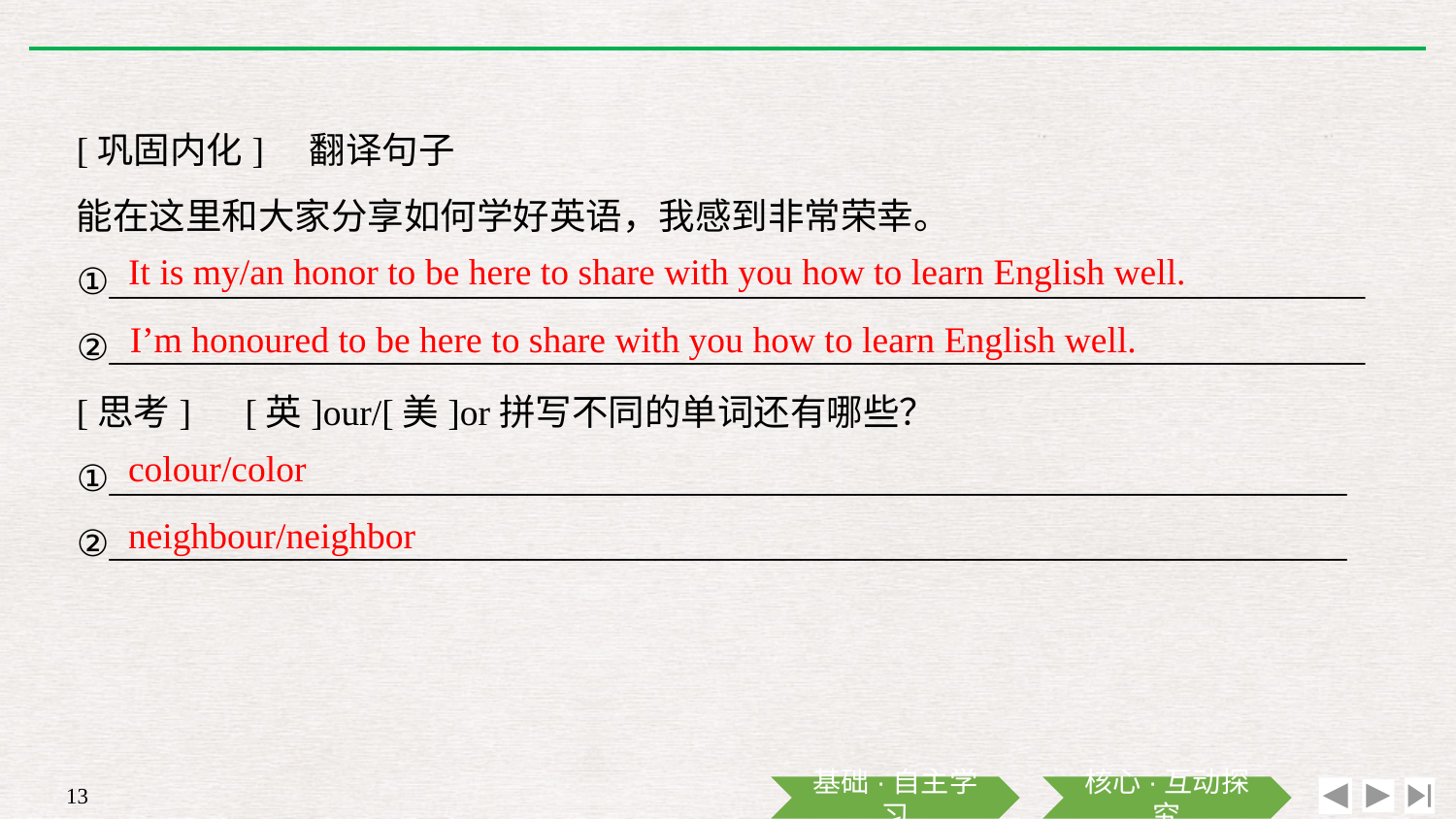

[巩固内化]　翻译句子
能在这里和大家分享如何学好英语，我感到非常荣幸。
①_____________________________________________________________________
②_____________________________________________________________________
[思考]　[英]our/[美]or拼写不同的单词还有哪些？
①____________________________________________________________________
②____________________________________________________________________
It is my/an honor to be here to share with you how to learn English well.
I’m honoured to be here to share with you how to learn English well.
colour/color
neighbour/neighbor